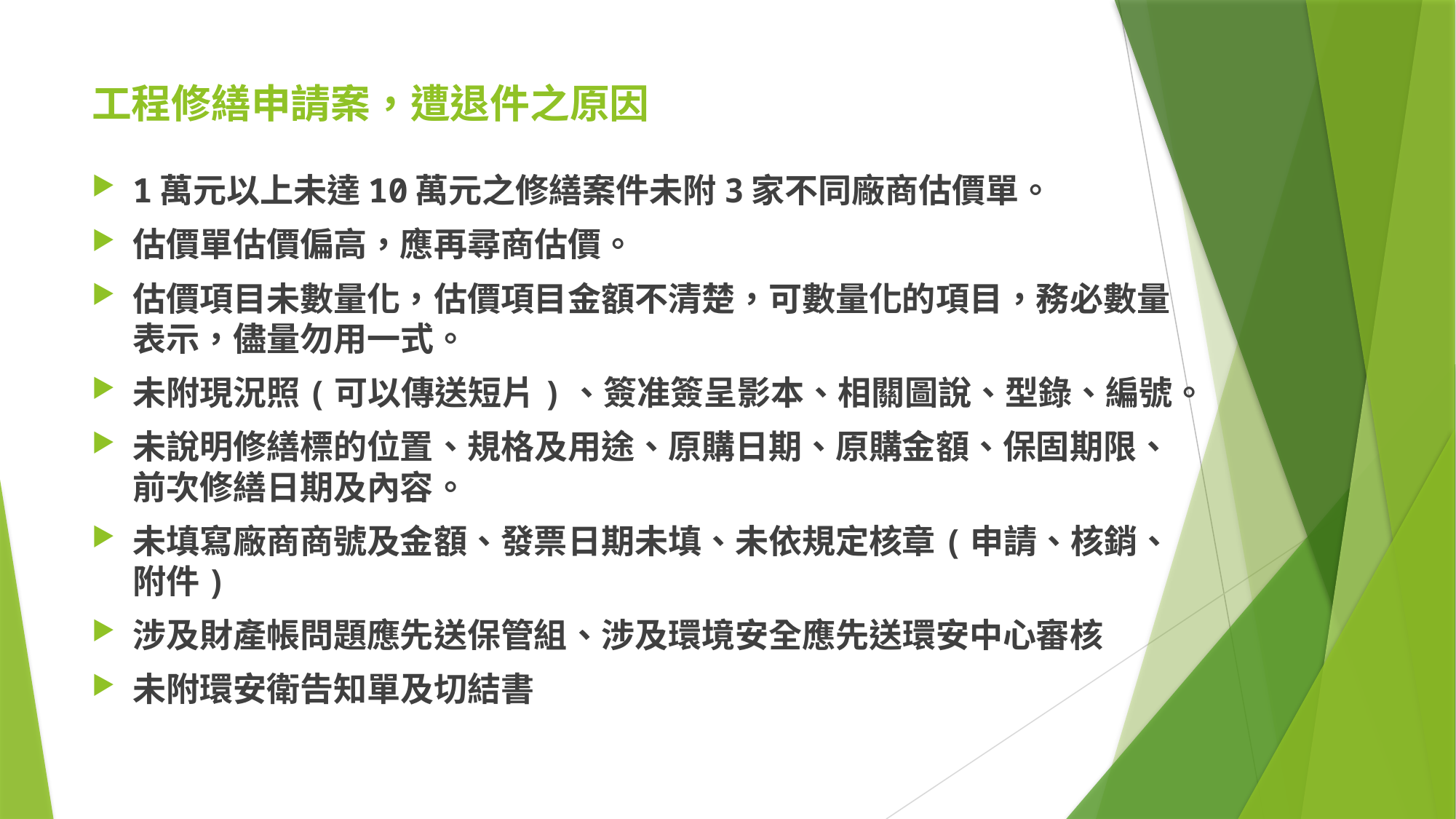

# 工程修繕申請案，遭退件之原因
1萬元以上未達10萬元之修繕案件未附3家不同廠商估價單。
估價單估價偏高，應再尋商估價。
估價項目未數量化，估價項目金額不清楚，可數量化的項目，務必數量表示，儘量勿用一式。
未附現況照(可以傳送短片)、簽准簽呈影本、相關圖說、型錄、編號。
未說明修繕標的位置、規格及用途、原購日期、原購金額、保固期限、前次修繕日期及內容。
未填寫廠商商號及金額、發票日期未填、未依規定核章(申請、核銷、附件)
涉及財產帳問題應先送保管組、涉及環境安全應先送環安中心審核
未附環安衛告知單及切結書